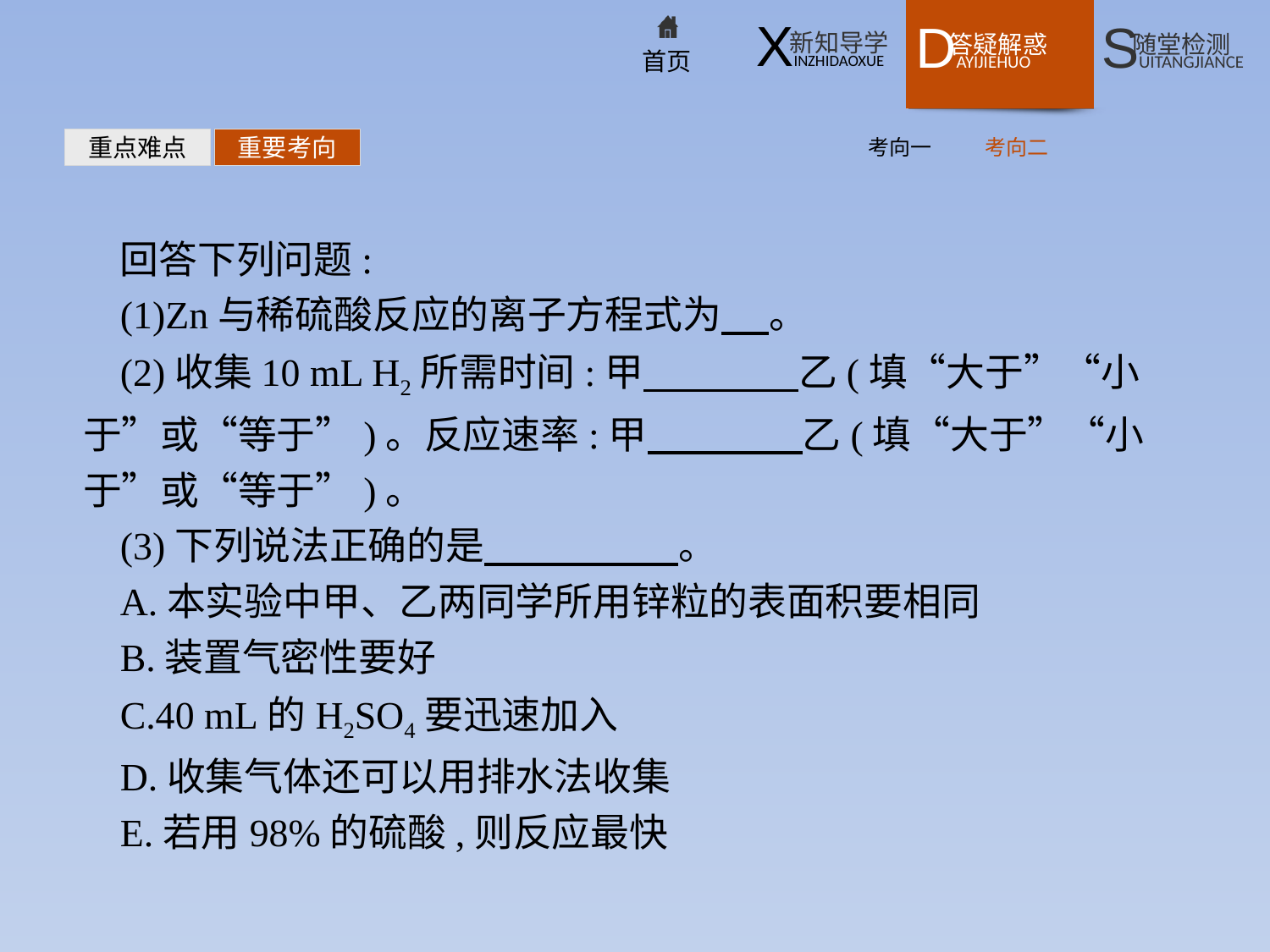

考向一
考向二
重点难点
重要考向
回答下列问题:
(1)Zn与稀硫酸反应的离子方程式为 　。
(2)收集10 mL H2所需时间:甲　　　　乙(填“大于”“小于”或“等于”)。反应速率:甲　　　　乙(填“大于”“小于”或“等于”)。
(3)下列说法正确的是　　　　　。
A.本实验中甲、乙两同学所用锌粒的表面积要相同
B.装置气密性要好
C.40 mL的H2SO4要迅速加入
D.收集气体还可以用排水法收集
E.若用98%的硫酸,则反应最快